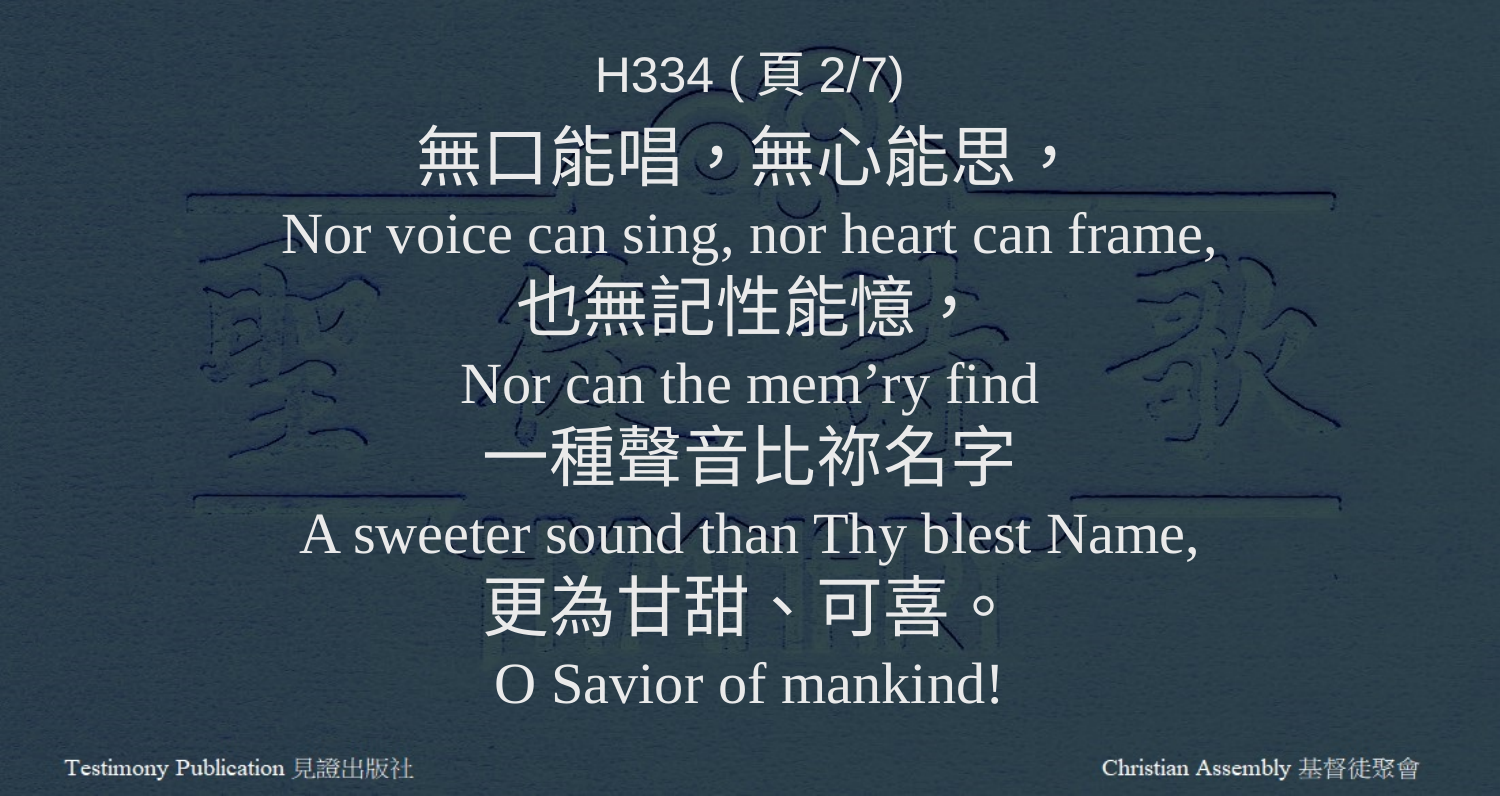

H334 (頁2/7)
無口能唱，無心能思，
Nor voice can sing, nor heart can frame,
也無記性能憶，
Nor can the mem’ry find
一種聲音比祢名字
A sweeter sound than Thy blest Name,
更為甘甜、可喜。
O Savior of mankind!